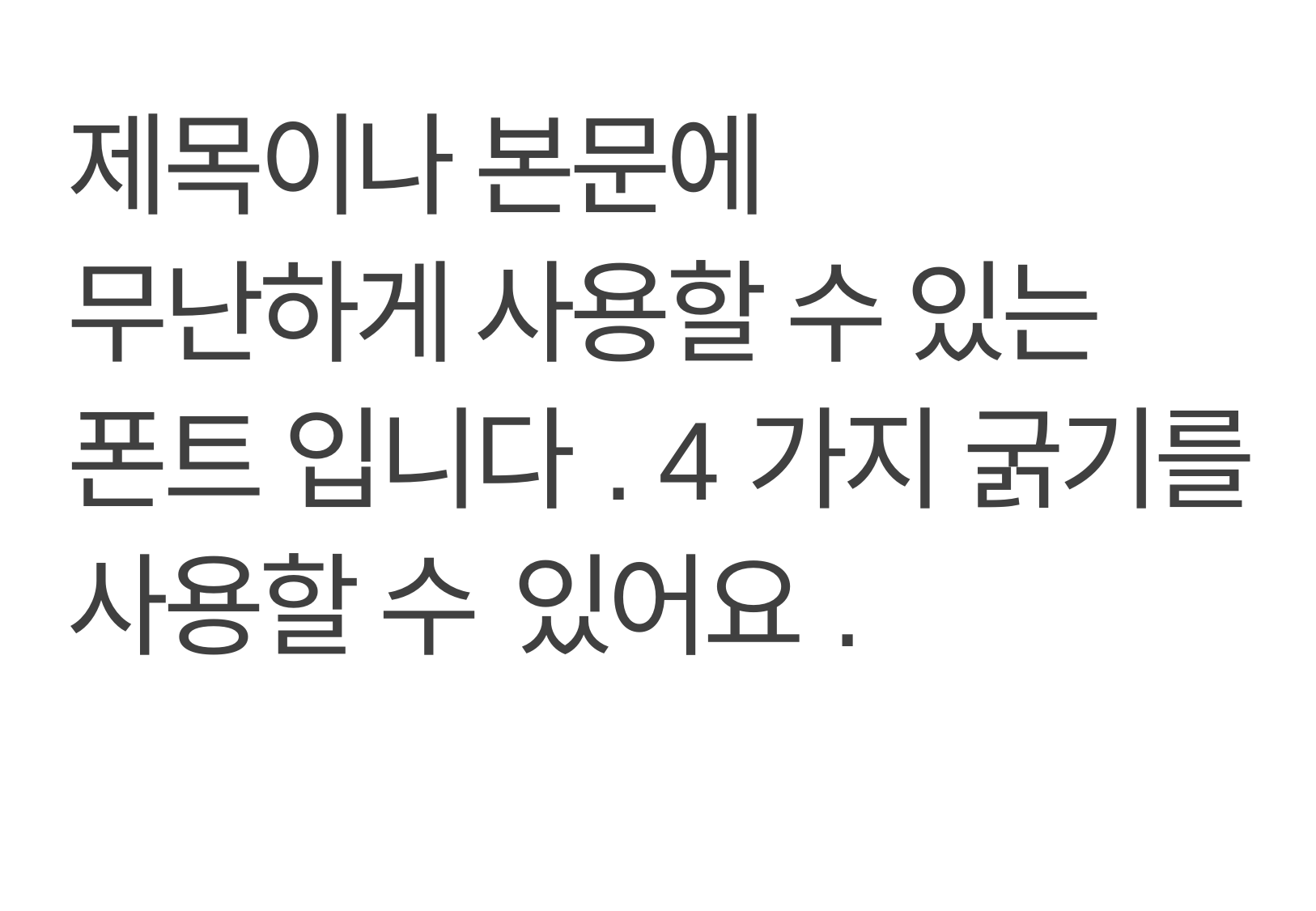

제목이나 본문에
무난하게 사용할 수 있는
폰트 입니다. 4가지 굵기를
사용할 수 있어요.